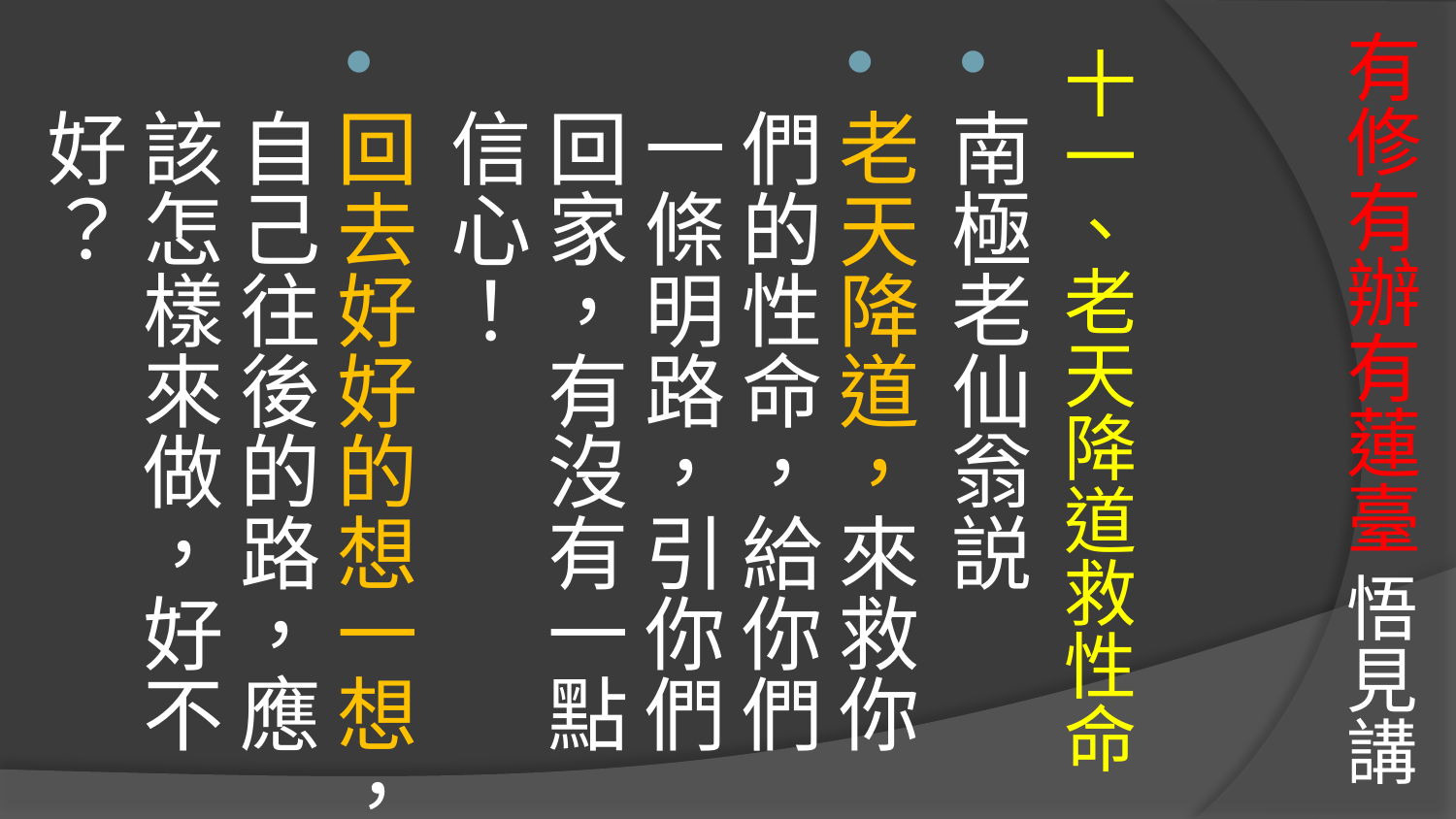

# 有修有辦有蓮臺 悟見講
十一、老天降道救性命
南極老仙翁説
老天降道，來救你們的性命，給你們一條明路，引你們回家，有沒有一點信心！
回去好好的想一想，自己往後的路，應該怎樣來做，好不好？